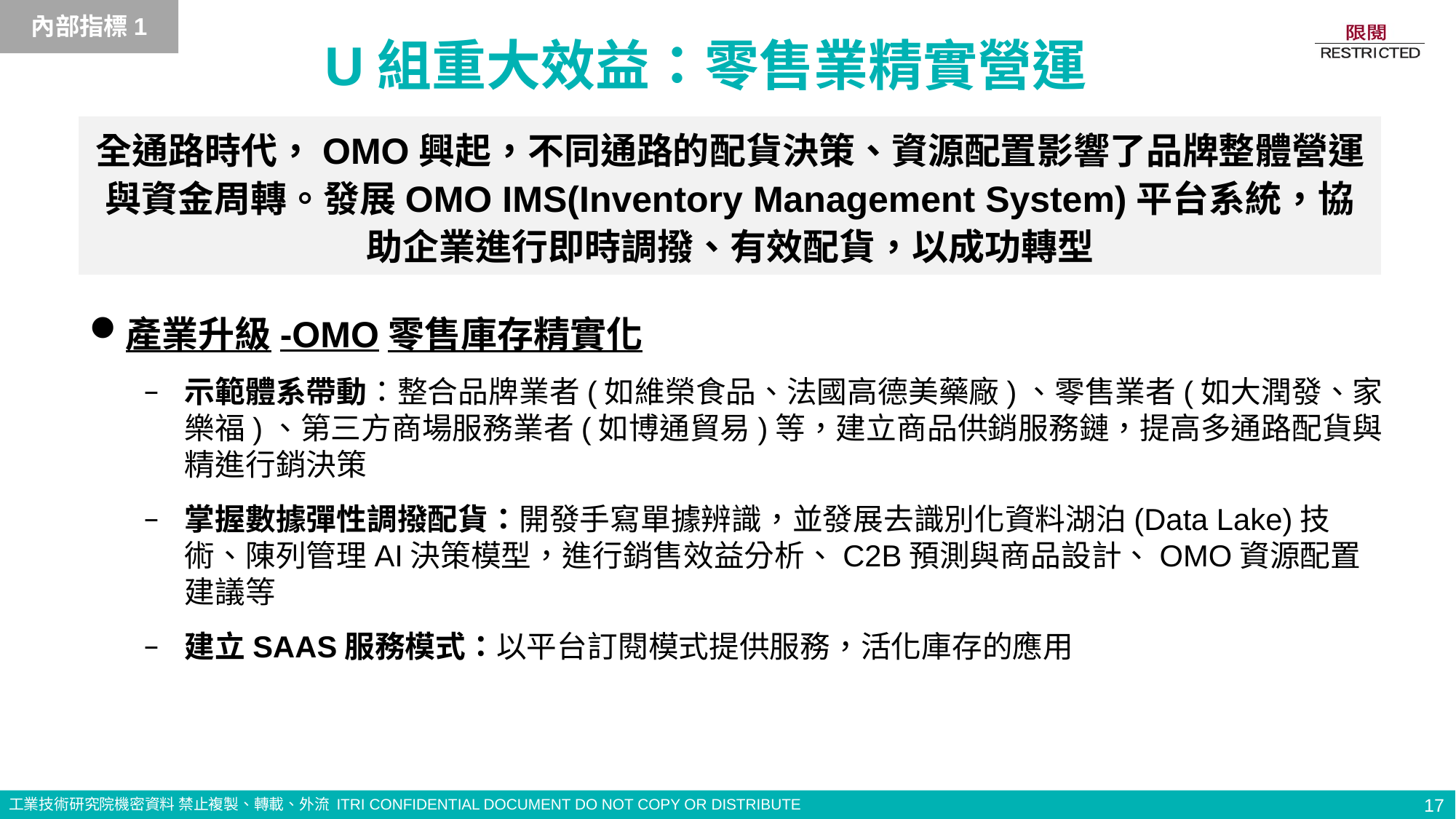

17
內部指標1
U組重大效益：零售業精實營運
全通路時代，OMO興起，不同通路的配貨決策、資源配置影響了品牌整體營運與資金周轉。發展OMO IMS(Inventory Management System)平台系統，協助企業進行即時調撥、有效配貨，以成功轉型
產業升級-OMO零售庫存精實化
示範體系帶動：整合品牌業者(如維榮食品、法國高德美藥廠)、零售業者(如大潤發、家樂福)、第三方商場服務業者(如博通貿易)等，建立商品供銷服務鏈，提高多通路配貨與精進行銷決策
掌握數據彈性調撥配貨：開發手寫單據辨識，並發展去識別化資料湖泊(Data Lake)技術、陳列管理AI決策模型，進行銷售效益分析、C2B預測與商品設計、OMO資源配置建議等
建立SAAS服務模式：以平台訂閱模式提供服務，活化庫存的應用
17